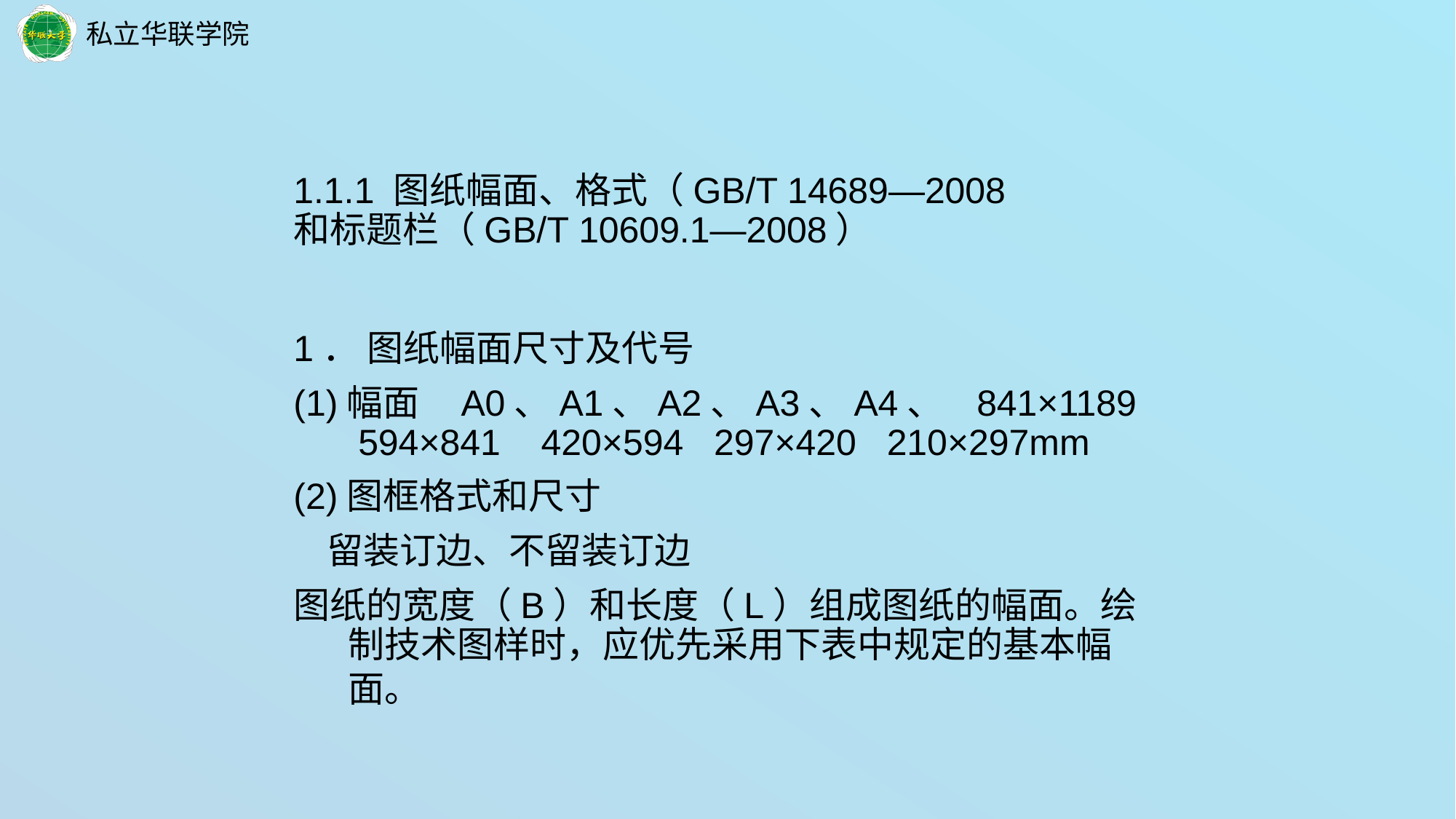

1.1.1 图纸幅面、格式（GB/T 14689—2008和标题栏（GB/T 10609.1—2008）
1． 图纸幅面尺寸及代号
(1)幅面    A0、A1、A2、A3、A4、   841×1189     594×841    420×594   297×420   210×297mm
(2)图框格式和尺寸
   留装订边、不留装订边
图纸的宽度（B）和长度（L）组成图纸的幅面。绘制技术图样时，应优先采用下表中规定的基本幅面。